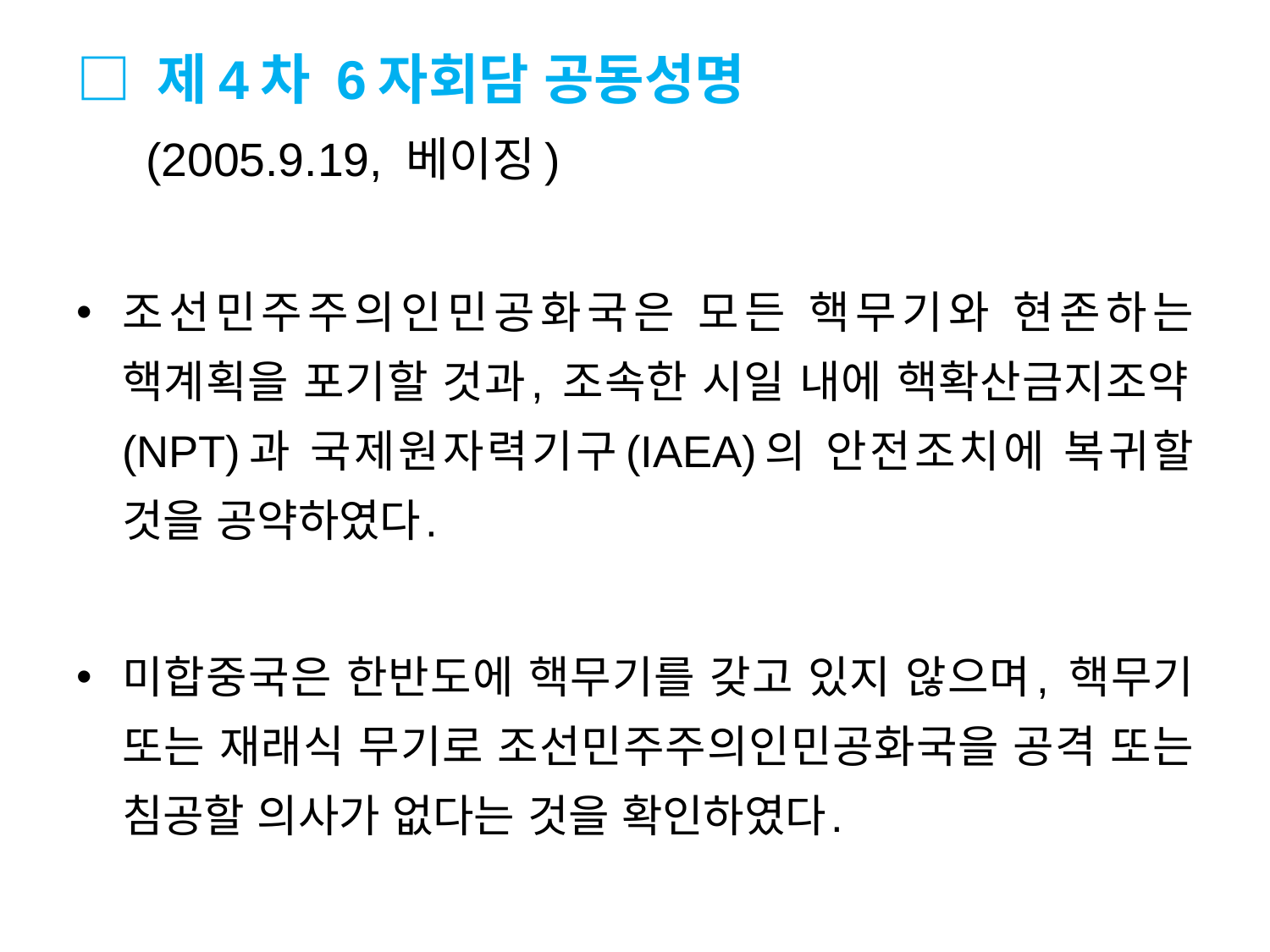

# □ 제4차 6자회담 공동성명 (2005.9.19, 베이징)

조선민주주의인민공화국은 모든 핵무기와 현존하는 핵계획을 포기할 것과, 조속한 시일 내에 핵확산금지조약(NPT)과 국제원자력기구(IAEA)의 안전조치에 복귀할 것을 공약하였다.

미합중국은 한반도에 핵무기를 갖고 있지 않으며, 핵무기 또는 재래식 무기로 조선민주주의인민공화국을 공격 또는 침공할 의사가 없다는 것을 확인하였다.